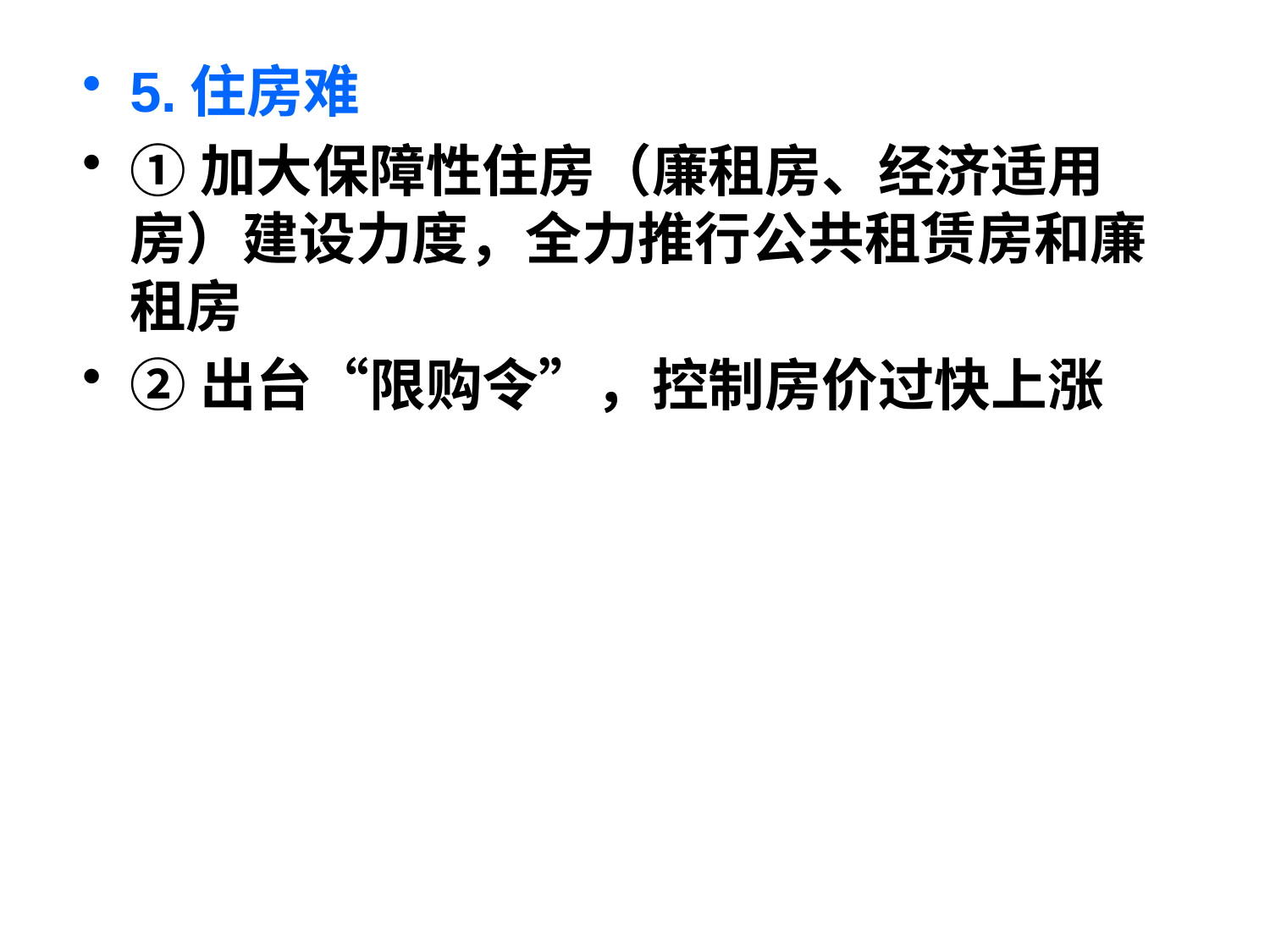

5.住房难
①加大保障性住房（廉租房、经济适用房）建设力度，全力推行公共租赁房和廉租房
②出台“限购令”，控制房价过快上涨